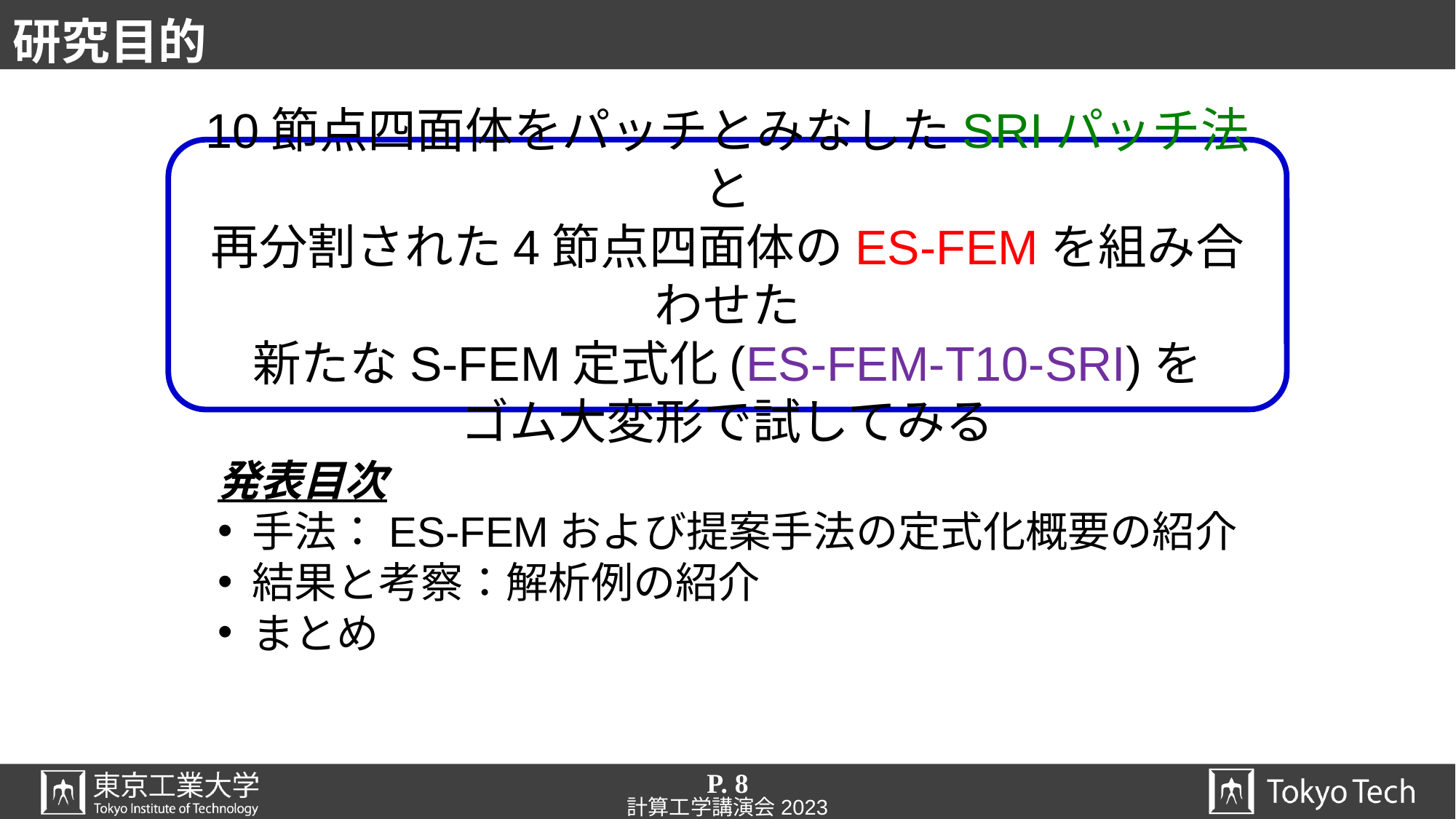

# 研究目的
10節点四面体をパッチとみなしたSRIパッチ法と
再分割された4節点四面体のES-FEMを組み合わせた
新たなS-FEM定式化(ES-FEM-T10-SRI)を
ゴム大変形で試してみる
発表目次
手法：ES-FEMおよび提案手法の定式化概要の紹介
結果と考察：解析例の紹介
まとめ
P. 8